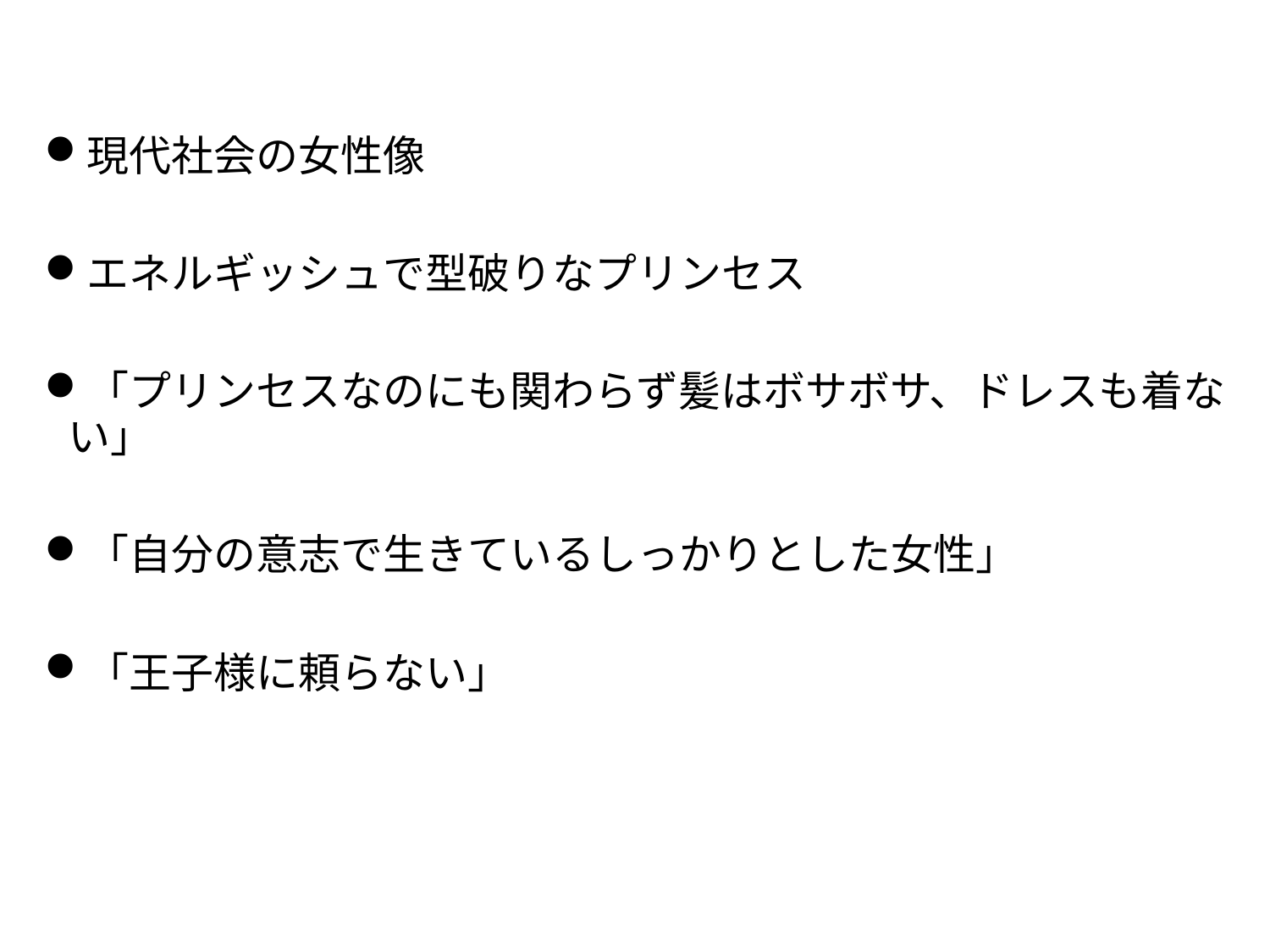

現代社会の女性像

エネルギッシュで型破りなプリンセス

「プリンセスなのにも関わらず髪はボサボサ、ドレスも着ない」

「自分の意志で生きているしっかりとした女性」

「王子様に頼らない」